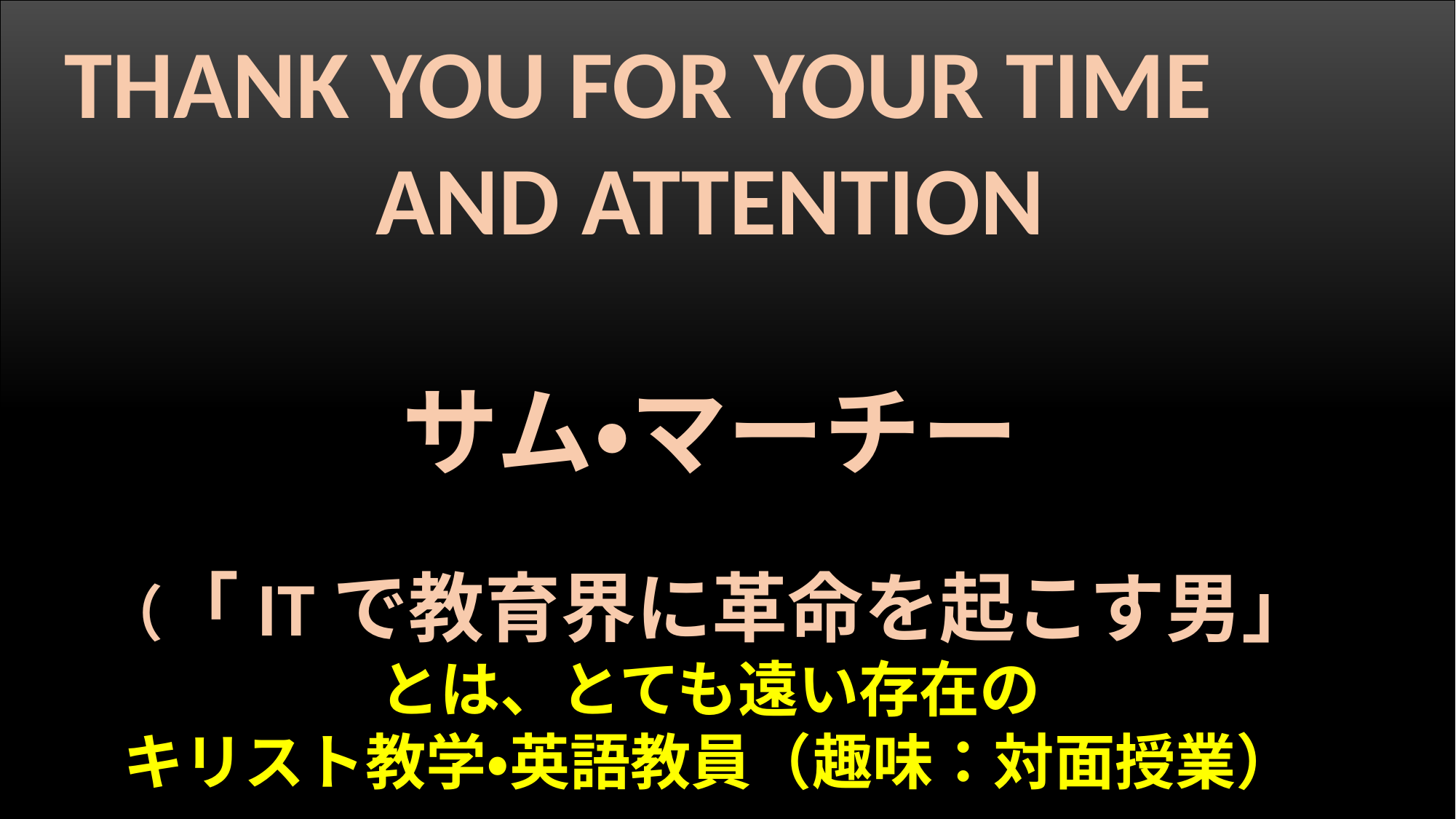

#
THANK YOU FOR YOUR TIME　AND ATTENTION

サム・マーチー

（「ITで教育界に革命を起こす男」
とは、とても遠い存在の
キリスト教学・英語教員（趣味：対面授業）